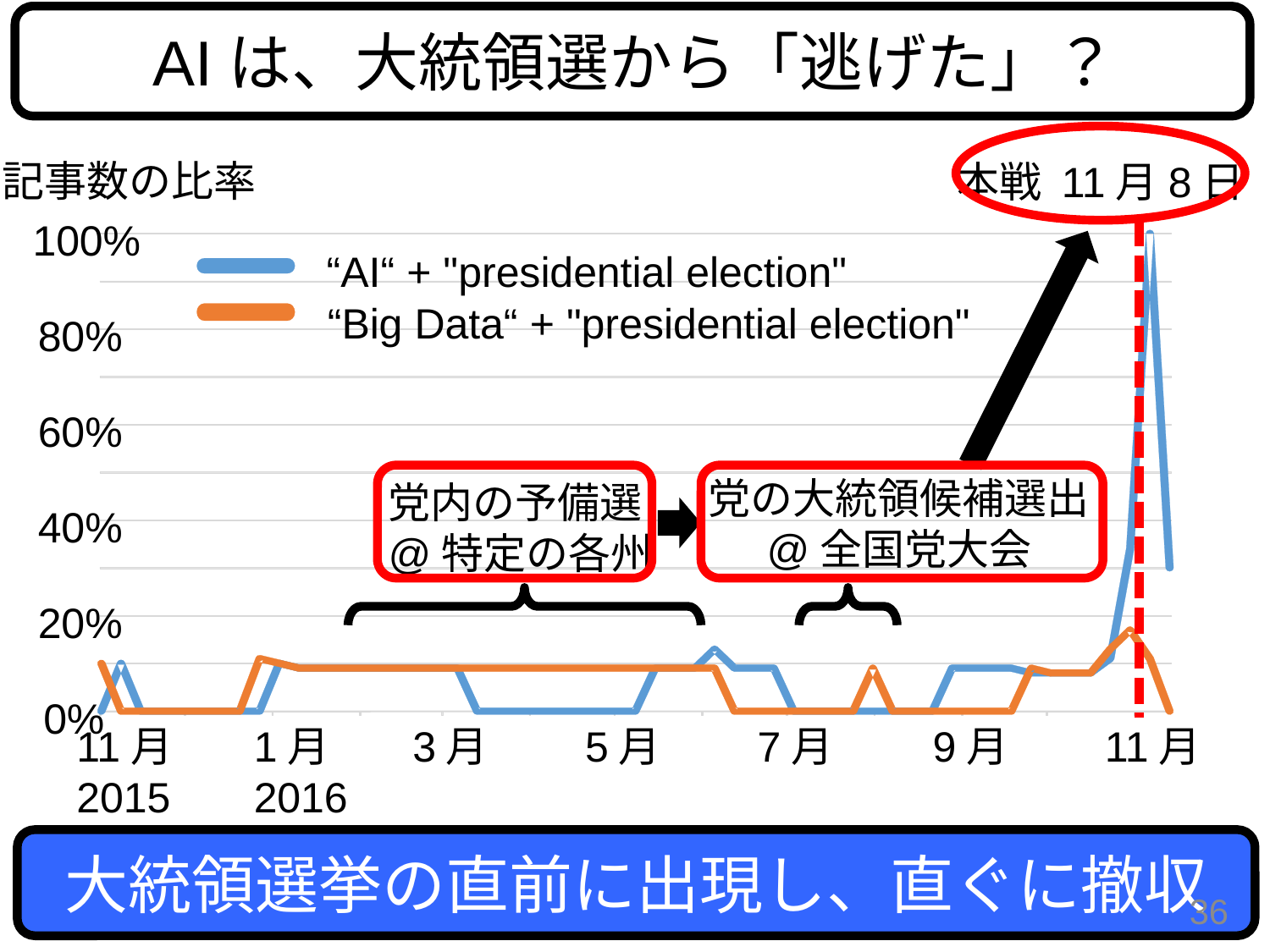

AIは、大統領選から「逃げた」？

本戦 11月8日
記事数の比率
100%

“AI“ + "presidential election"

“Big Data“ + "presidential election"

80%

60%

党の大統領候補選出
@全国党大会
党内の予備選
@特定の各州

40%

20%

0%

11月
2015
1月
2016
3月
5月
7月
9月
11月
大統領選挙の直前に出現し、直ぐに撤収
36